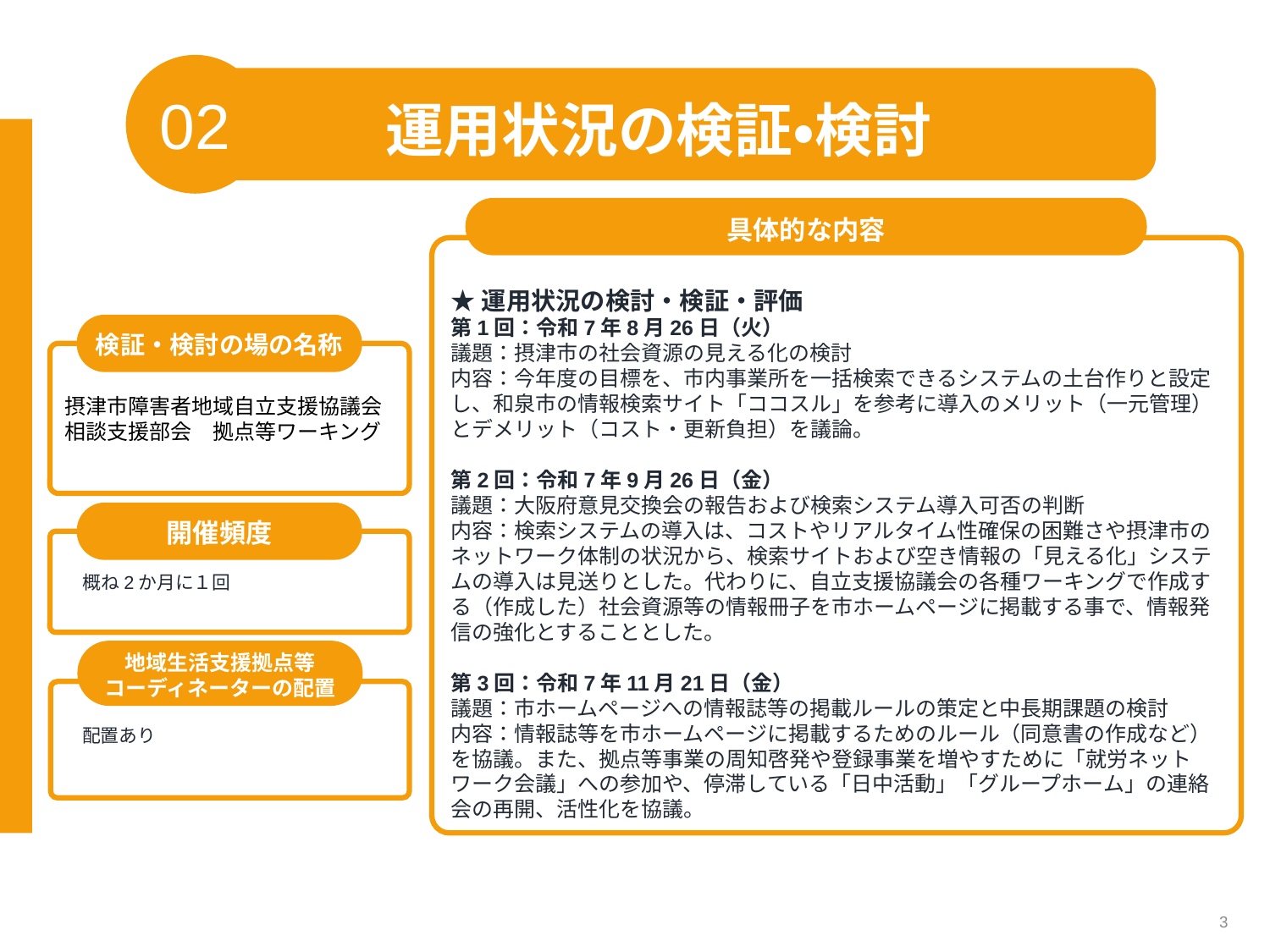

02

運用状況の検証・検討

具体的な内容

★運用状況の検討・検証・評価
第1回：令和7年8月26日（火）
議題：摂津市の社会資源の見える化の検討
内容：今年度の目標を、市内事業所を一括検索できるシステムの土台作りと設定し、和泉市の情報検索サイト「ココスル」を参考に導入のメリット（一元管理）とデメリット（コスト・更新負担）を議論。

第2回：令和7年9月26日（金）
議題：大阪府意見交換会の報告および検索システム導入可否の判断
内容：検索システムの導入は、コストやリアルタイム性確保の困難さや摂津市のネットワーク体制の状況から、検索サイトおよび空き情報の「見える化」システムの導入は見送りとした。代わりに、自立支援協議会の各種ワーキングで作成する（作成した）社会資源等の情報冊子を市ホームページに掲載する事で、情報発信の強化とすることとした。

第3回：令和7年11月21日（金）
議題：市ホームページへの情報誌等の掲載ルールの策定と中長期課題の検討
内容：情報誌等を市ホームページに掲載するためのルール（同意書の作成など）を協議。また、拠点等事業の周知啓発や登録事業を増やすために「就労ネットワーク会議」への参加や、停滞している「日中活動」「グループホーム」の連絡会の再開、活性化を協議。

検証・検討の場の名称
摂津市障害者地域自立支援協議会
相談支援部会　拠点等ワーキング

開催頻度

概ね2か月に１回
地域生活支援拠点等
コーディネーターの配置

配置あり
3